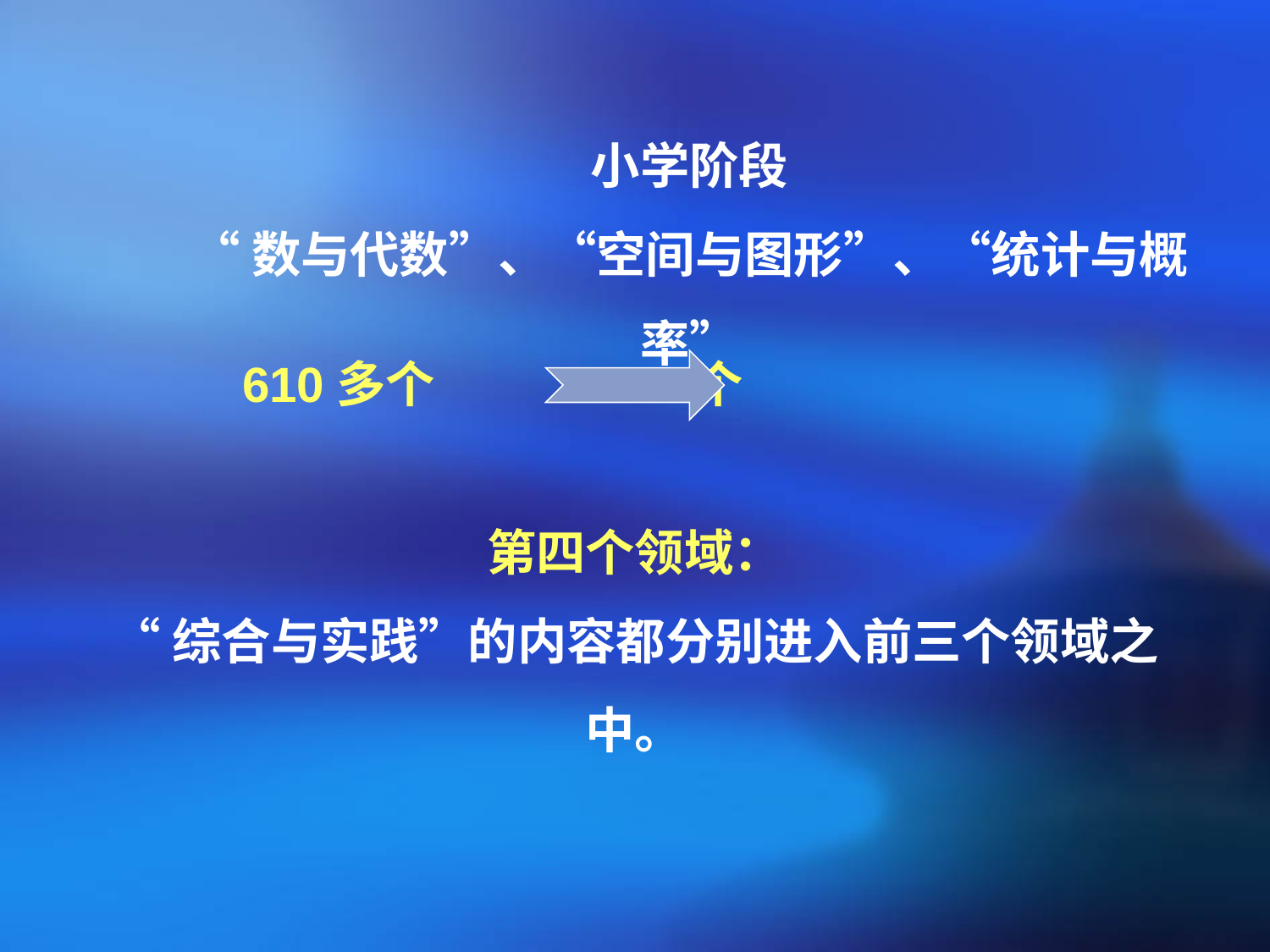

小学阶段
“数与代数”、“空间与图形”、“统计与概率”
   610多个                93个

第四个领域：
“综合与实践”的内容都分别进入前三个领域之中。